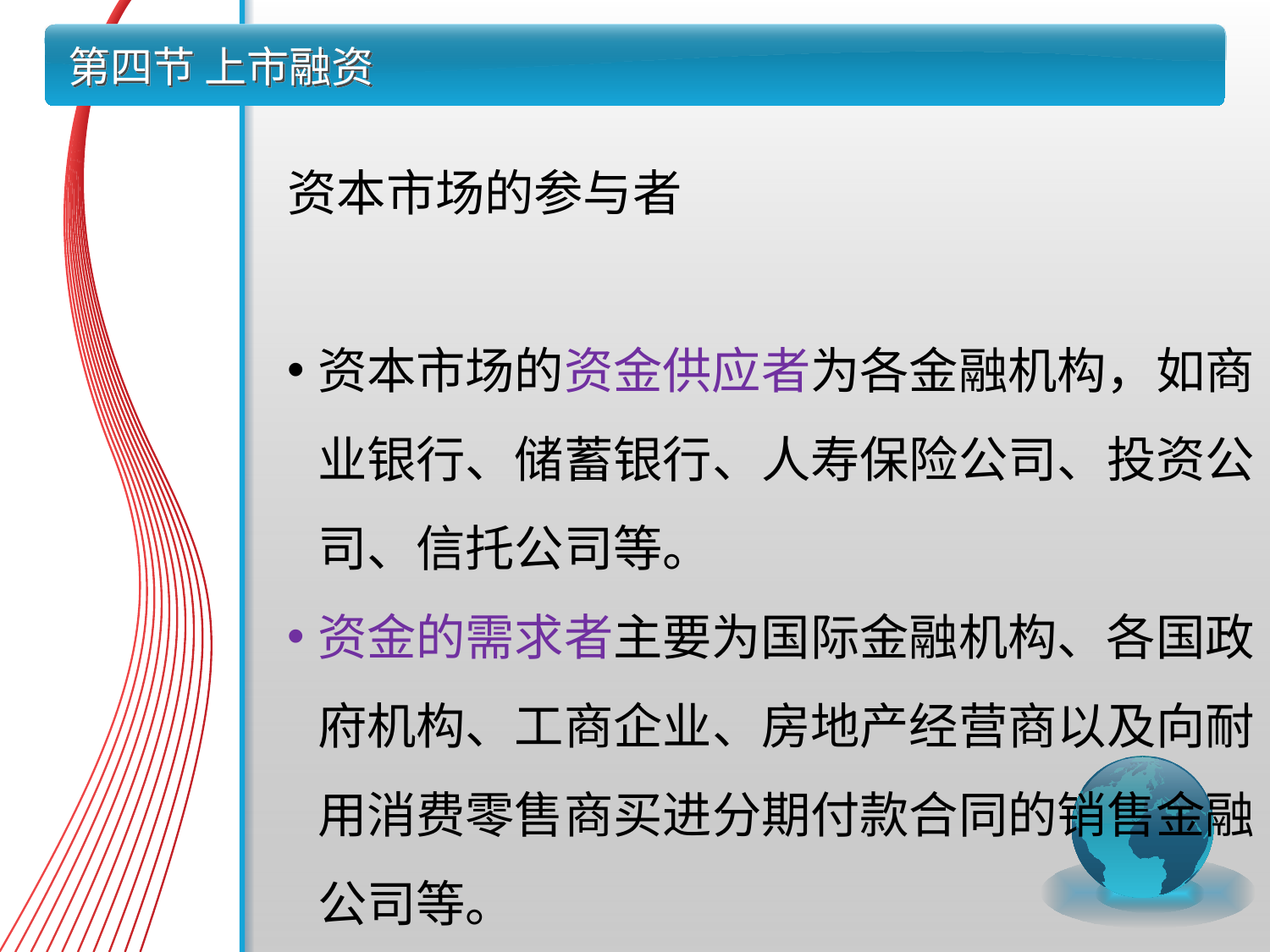

# 第四节 上市融资
资本市场的参与者

资本市场的资金供应者为各金融机构，如商业银行、储蓄银行、人寿保险公司、投资公司、信托公司等。
资金的需求者主要为国际金融机构、各国政府机构、工商企业、房地产经营商以及向耐用消费零售商买进分期付款合同的销售金融公司等。